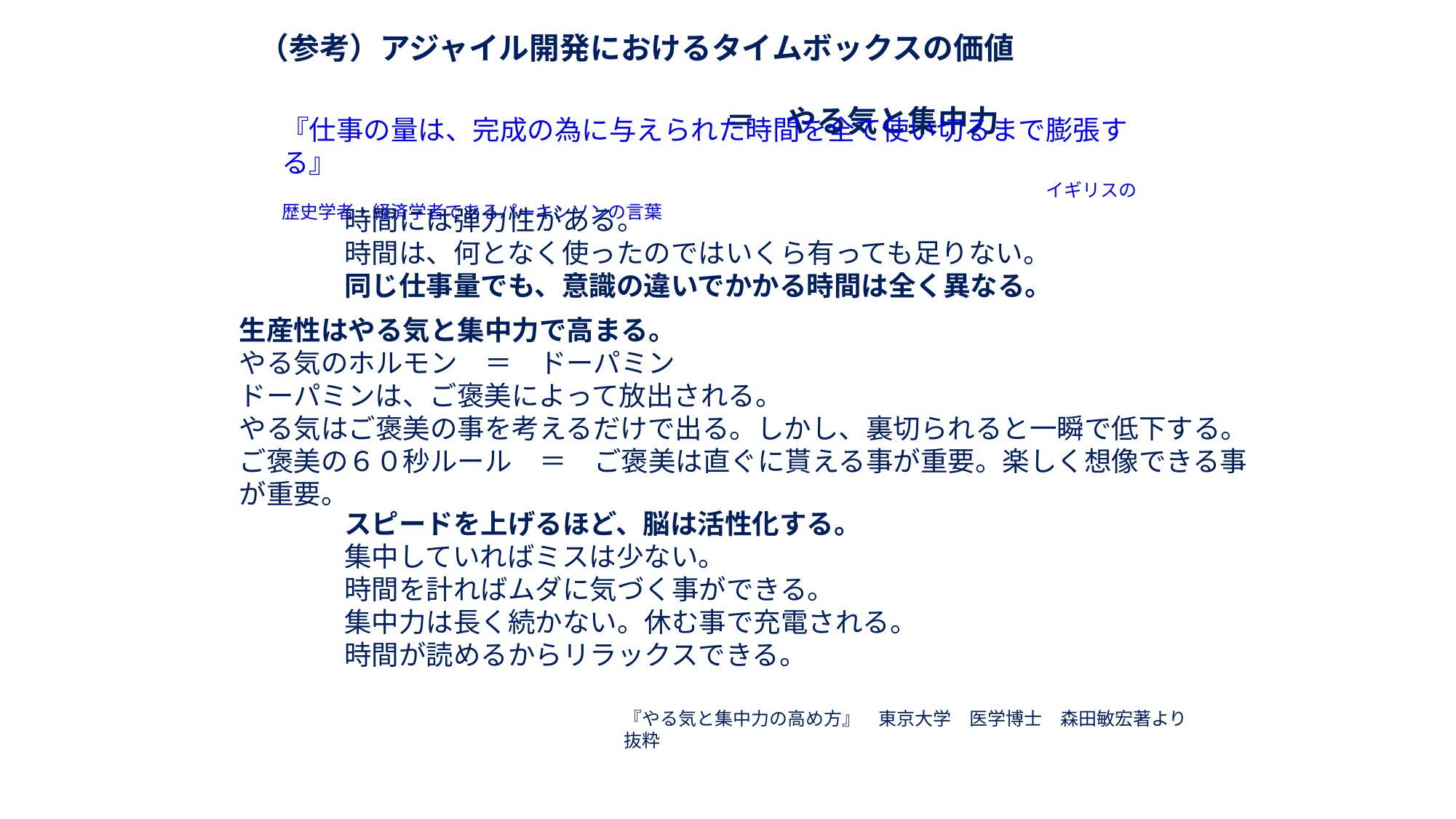

（参考）アジャイル開発におけるタイムボックスの価値
												　＝　やる気と集中力
『仕事の量は、完成の為に与えられた時間を全て使い切るまで膨張する』
							イギリスの歴史学者・経済学者であるパーキンソンの言葉
時間には弾力性がある。
時間は、何となく使ったのではいくら有っても足りない。
同じ仕事量でも、意識の違いでかかる時間は全く異なる。
生産性はやる気と集中力で高まる。
やる気のホルモン　＝　ドーパミン
ドーパミンは、ご褒美によって放出される。
やる気はご褒美の事を考えるだけで出る。しかし、裏切られると一瞬で低下する。
ご褒美の６０秒ルール　＝　ご褒美は直ぐに貰える事が重要。楽しく想像できる事が重要。
スピードを上げるほど、脳は活性化する。
集中していればミスは少ない。
時間を計ればムダに気づく事ができる。
集中力は長く続かない。休む事で充電される。
時間が読めるからリラックスできる。
『やる気と集中力の高め方』　東京大学　医学博士　森田敏宏著より抜粋